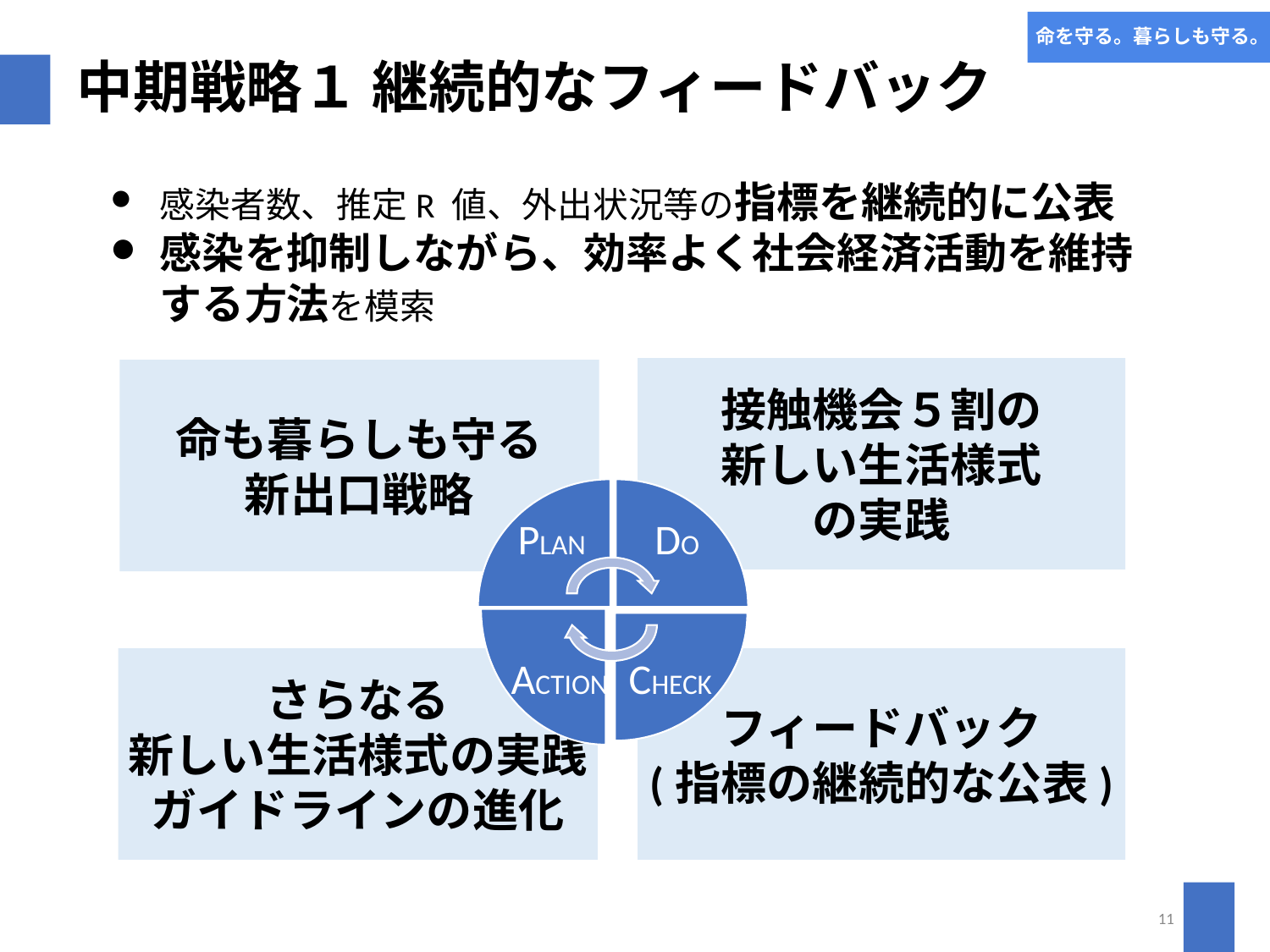

# 命を守る。暮らしも守る。
中期戦略１ 継続的なフィードバック
感染者数、推定R 値、外出状況等の指標を継続的に公表
感染を抑制しながら、効率よく社会経済活動を維持する方法を模索
接触機会５割の
新しい生活様式
の実践
命も暮らしも守る
新出口戦略

PLAN

DO

ACTION

CHECK

さらなる
新しい生活様式の実践
ガイドラインの進化
フィードバック
(指標の継続的な公表)
11